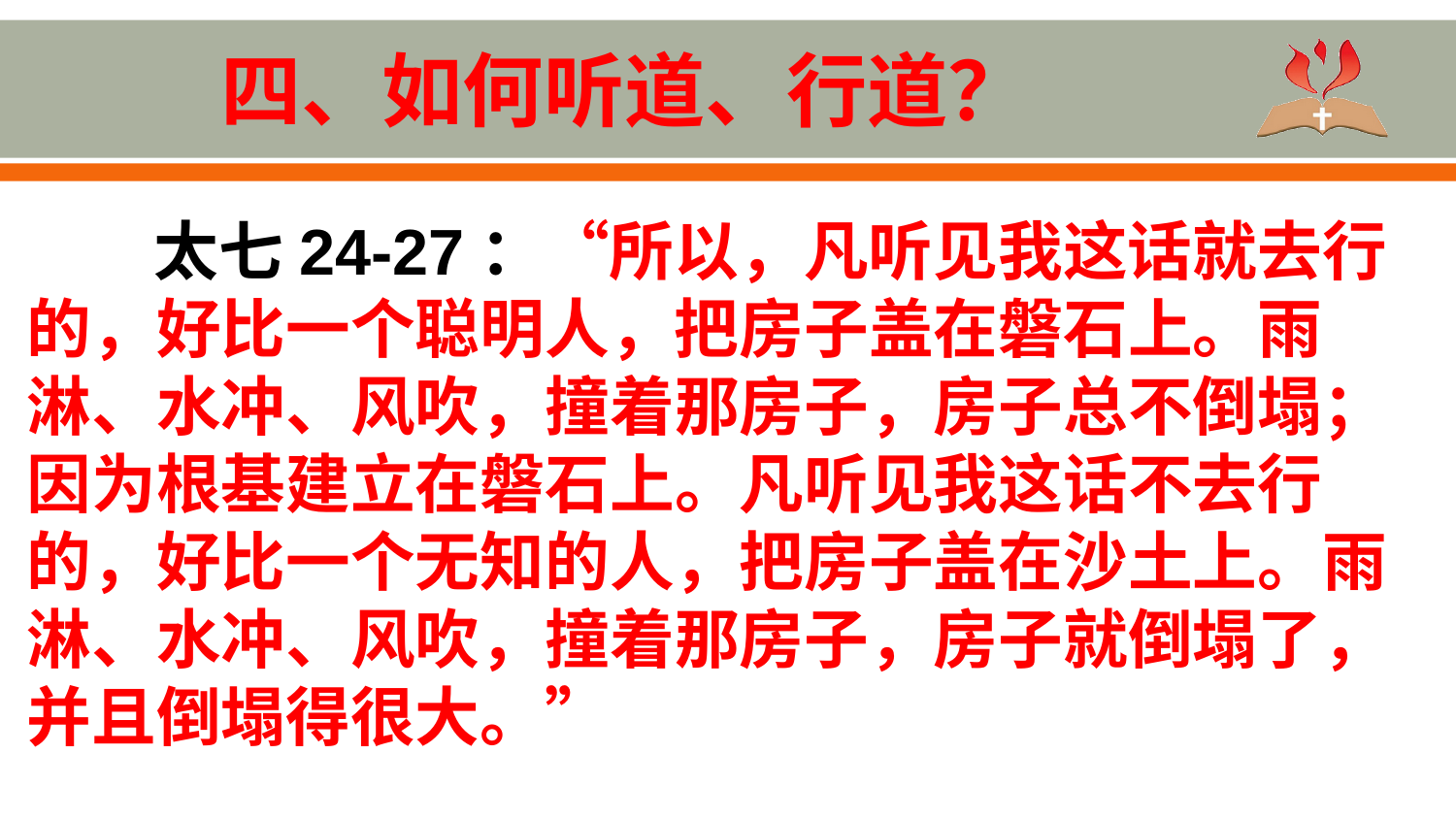

# 四、如何听道、行道？
太七24-27：“所以，凡听见我这话就去行的，好比一个聪明人，把房子盖在磐石上。雨淋、水冲、风吹，撞着那房子，房子总不倒塌；因为根基建立在磐石上。凡听见我这话不去行的，好比一个无知的人，把房子盖在沙土上。雨淋、水冲、风吹，撞着那房子，房子就倒塌了，并且倒塌得很大。”

32